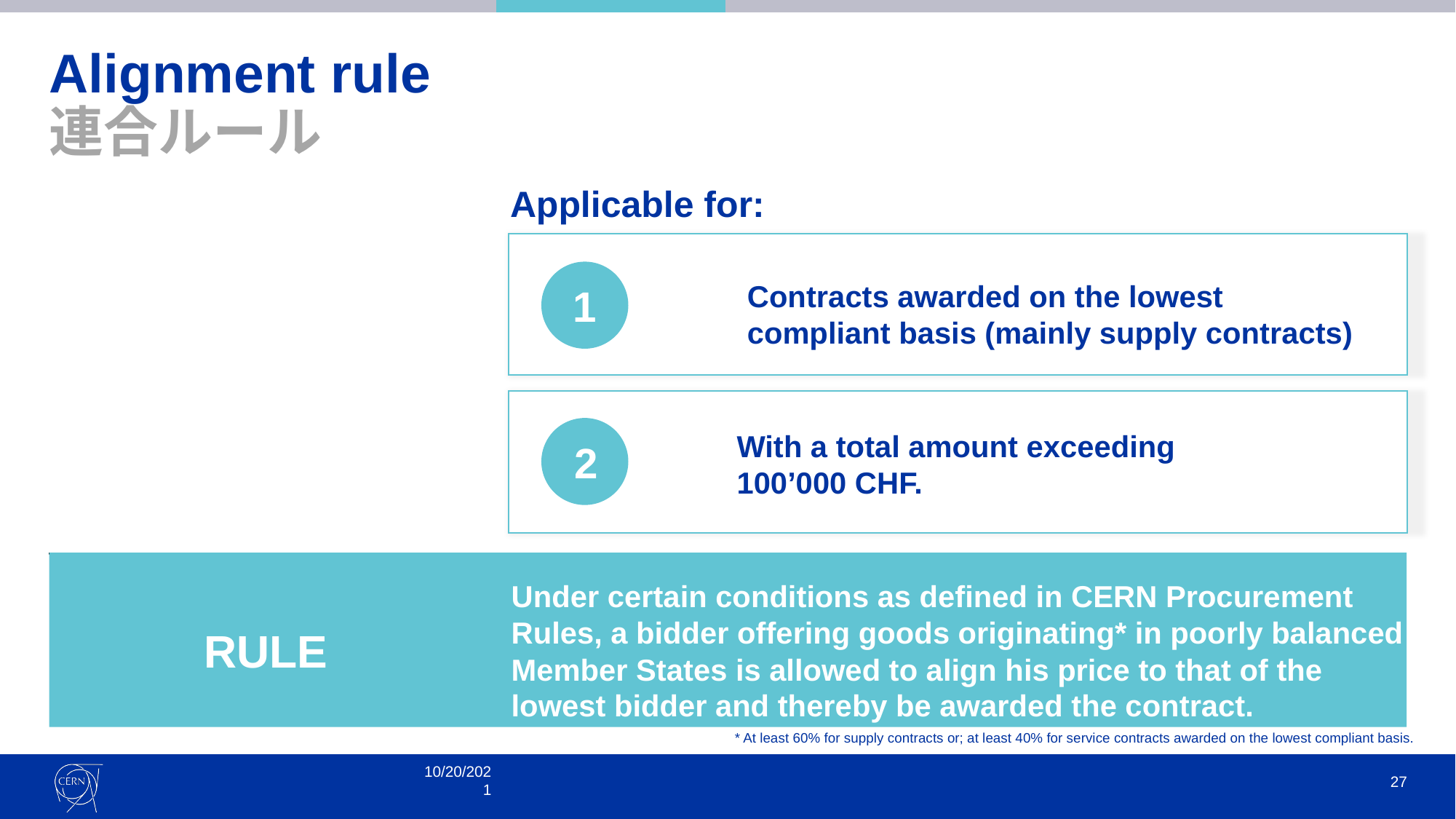

# Alignment rule 連合ルール
Applicable for:

Contracts awarded on the lowest
compliant basis (mainly supply contracts)
1

With a total amount exceeding
100’000 CHF.
2

Under certain conditions as defined in CERN Procurement Rules, a bidder offering goods originating* in poorly balanced Member States is allowed to align his price to that of the
lowest bidder and thereby be awarded the contract.
RULE
* At least 60% for supply contracts or; at least 40% for service contracts awarded on the lowest compliant basis.

10/20/2021
27